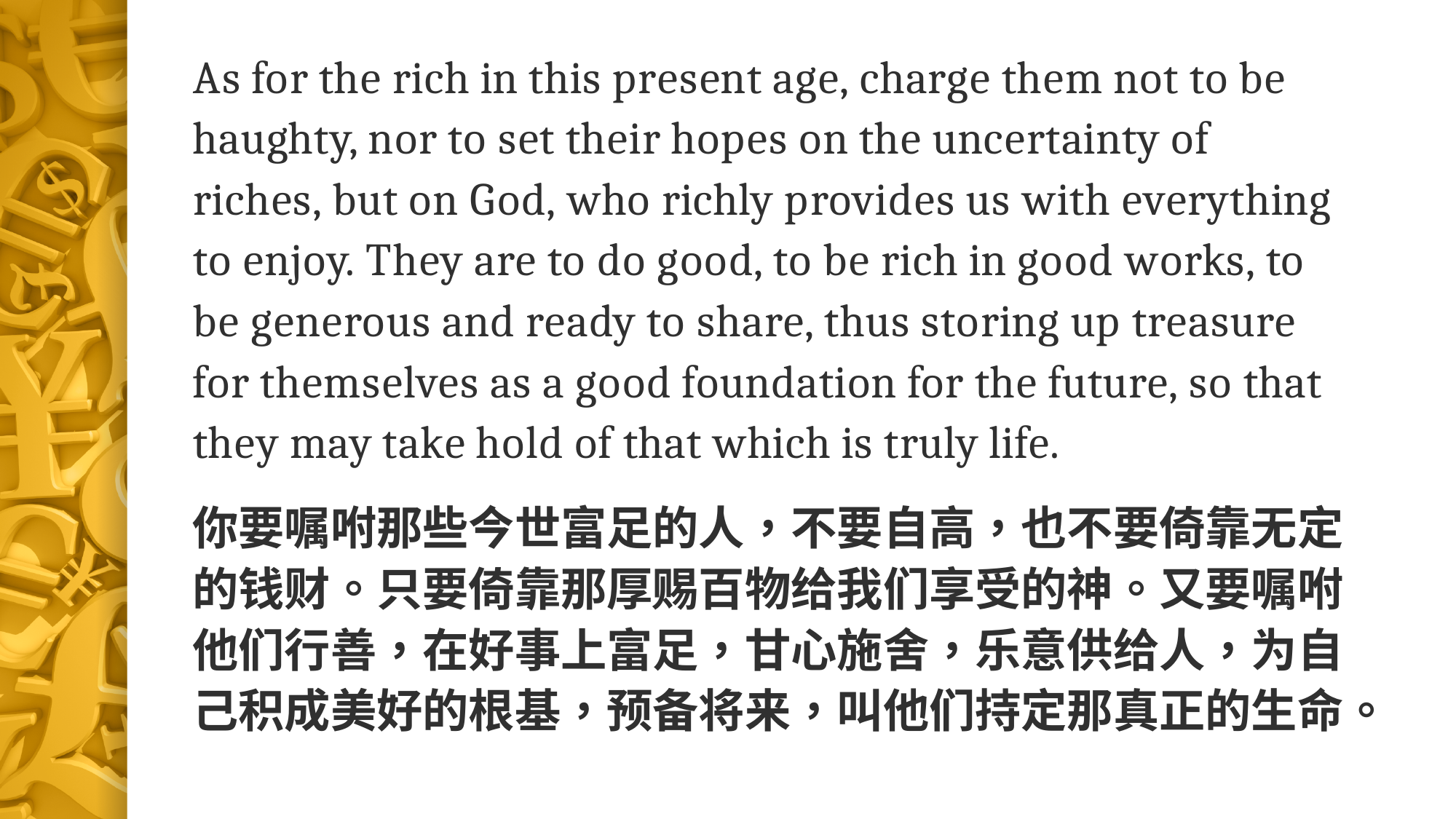

As for the rich in this present age, charge them not to be haughty, nor to set their hopes on the uncertainty of riches, but on God, who richly provides us with everything to enjoy. They are to do good, to be rich in good works, to be generous and ready to share, thus storing up treasure for themselves as a good foundation for the future, so that they may take hold of that which is truly life.
你要嘱咐那些今世富足的人，不要自高，也不要倚靠无定的钱财。只要倚靠那厚赐百物给我们享受的神。又要嘱咐他们行善，在好事上富足，甘心施舍，乐意供给人，为自己积成美好的根基，预备将来，叫他们持定那真正的生命。